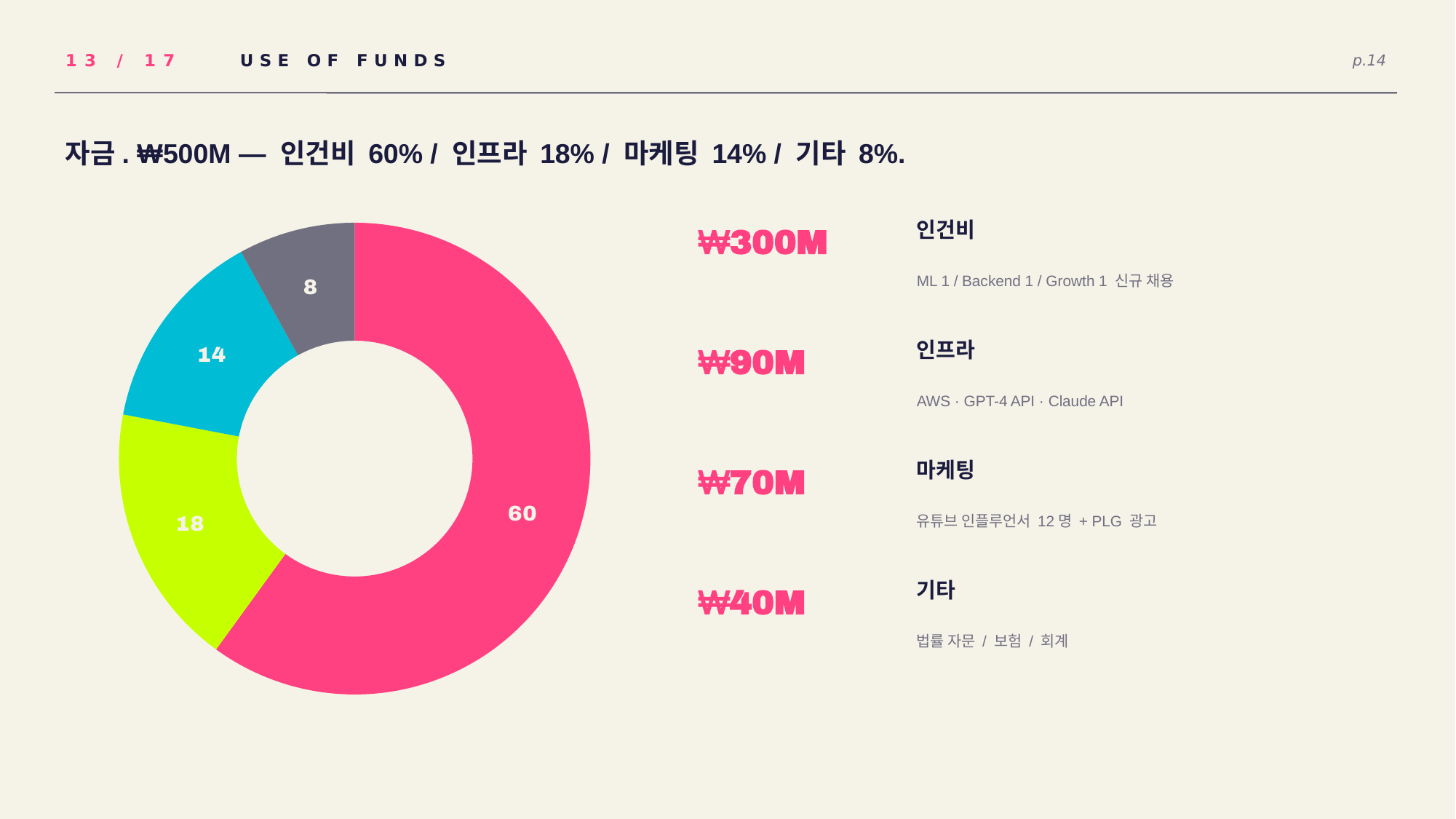

13 / 17
USE OF FUNDS
p.14

자금. ₩500M — 인건비 60% / 인프라 18% / 마케팅 14% / 기타 8%.

### Chart

| Category | Use |
|---|---|
| 인건비 (12개월) | 60.0 |
| 인프라·AI API | 18.0 |
| 마케팅·PLG | 14.0 |
| 기타·법률·운영 | 8.0 |
₩300M
인건비
ML 1 / Backend 1 / Growth 1 신규 채용
₩90M
인프라
AWS · GPT-4 API · Claude API
₩70M
마케팅
유튜브 인플루언서 12명 + PLG 광고
₩40M
기타
법률 자문 / 보험 / 회계